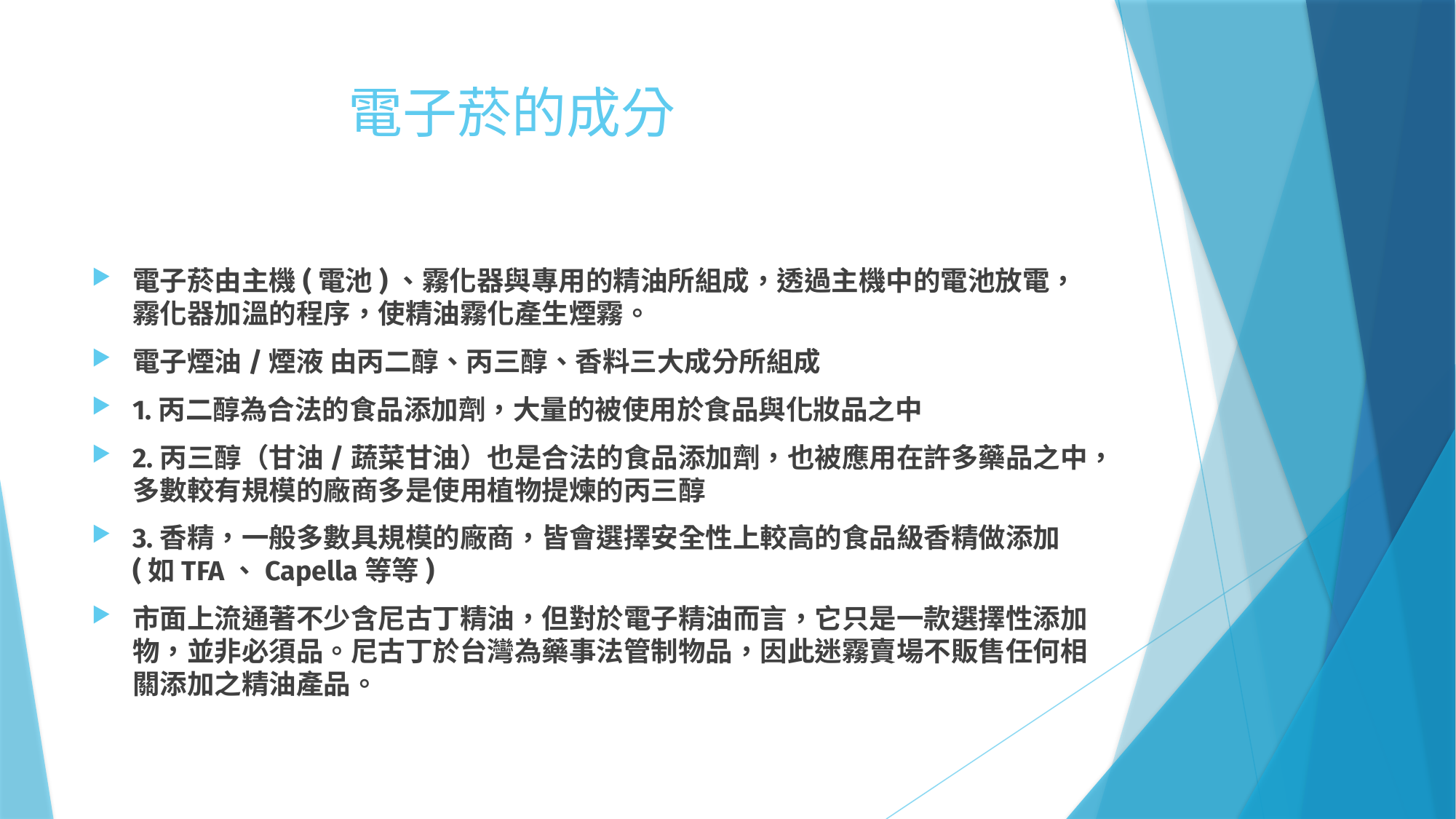

# 電子菸的成分
電子菸由主機(電池)、霧化器與專用的精油所組成，透過主機中的電池放電，霧化器加溫的程序，使精油霧化產生煙霧。
電子煙油/煙液 由丙二醇、丙三醇、香料三大成分所組成
1.丙二醇為合法的食品添加劑，大量的被使用於食品與化妝品之中
2.丙三醇（甘油/蔬菜甘油）也是合法的食品添加劑，也被應用在許多藥品之中，多數較有規模的廠商多是使用植物提煉的丙三醇
3.香精，一般多數具規模的廠商，皆會選擇安全性上較高的食品級香精做添加 (如TFA、Capella等等)
市面上流通著不少含尼古丁精油，但對於電子精油而言，它只是一款選擇性添加物，並非必須品。尼古丁於台灣為藥事法管制物品，因此迷霧賣場不販售任何相關添加之精油產品。